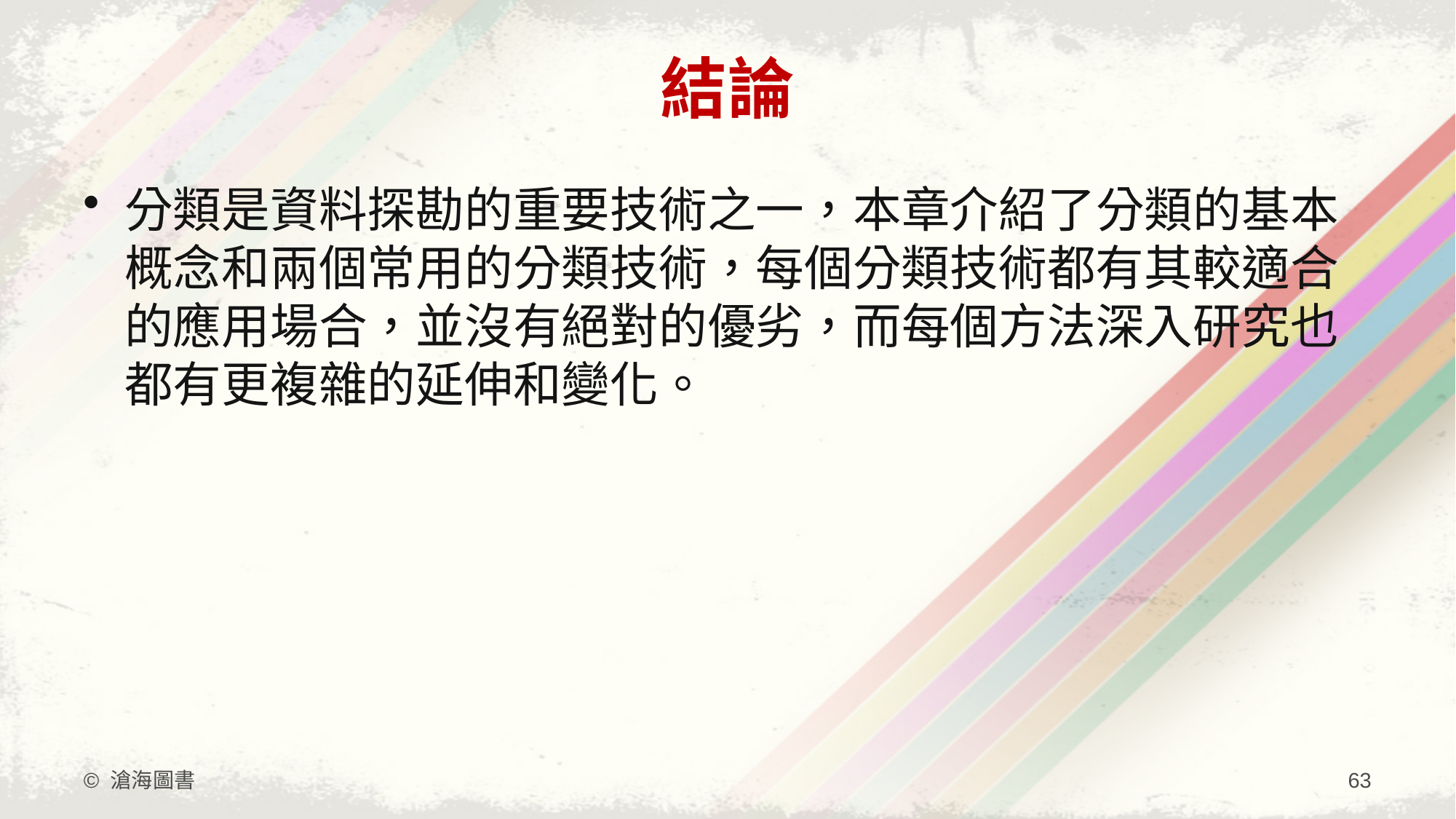

# 結論
分類是資料探勘的重要技術之一，本章介紹了分類的基本概念和兩個常用的分類技術，每個分類技術都有其較適合的應用場合，並沒有絕對的優劣，而每個方法深入研究也都有更複雜的延伸和變化。
© 滄海圖書

63